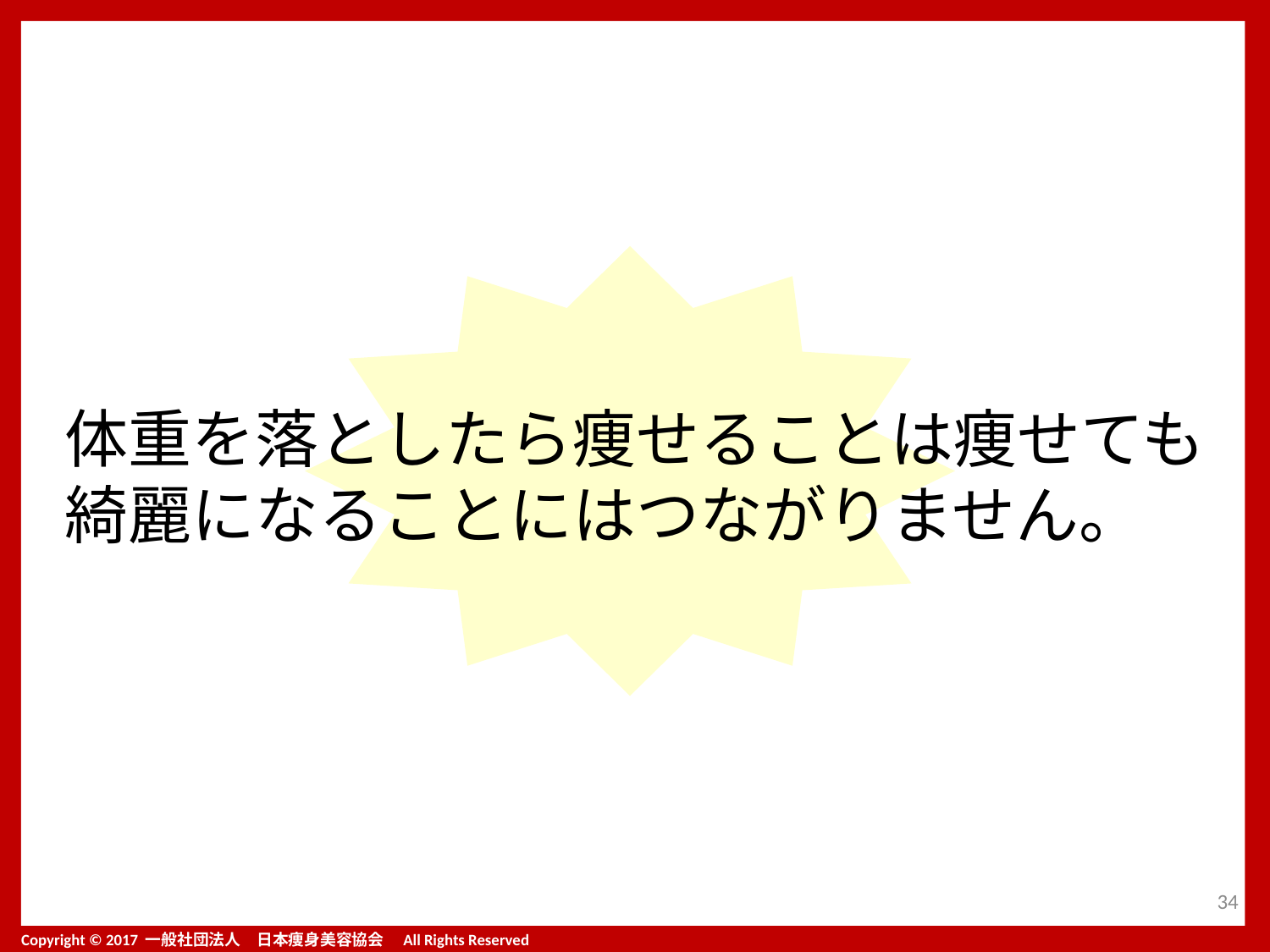

体重を落としたら痩せることは痩せても
綺麗になることにはつながりません。